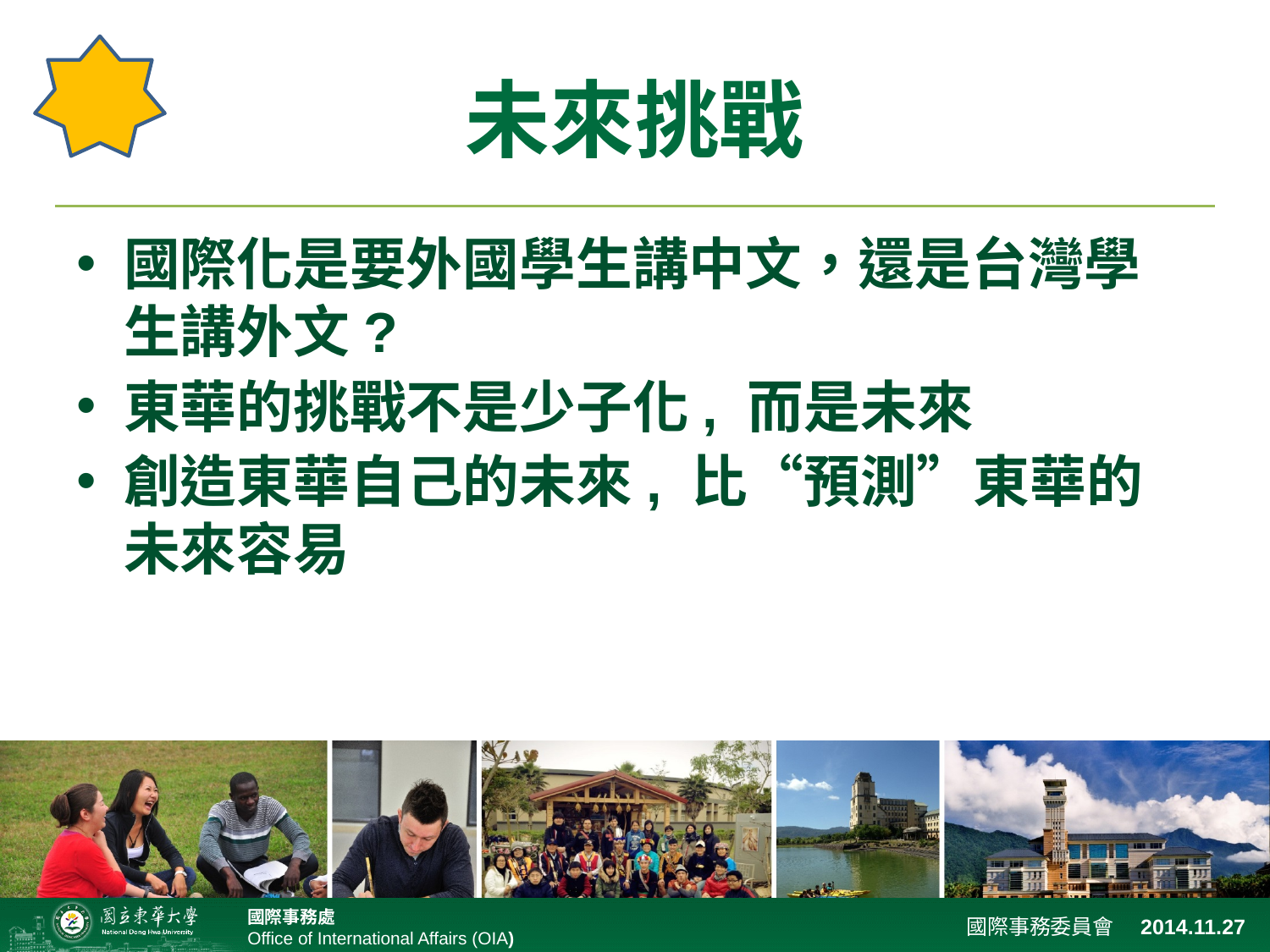

# 未來挑戰
國際化是要外國學生講中文，還是台灣學生講外文?
東華的挑戰不是少子化, 而是未來
創造東華自己的未來, 比“預測”東華的未來容易